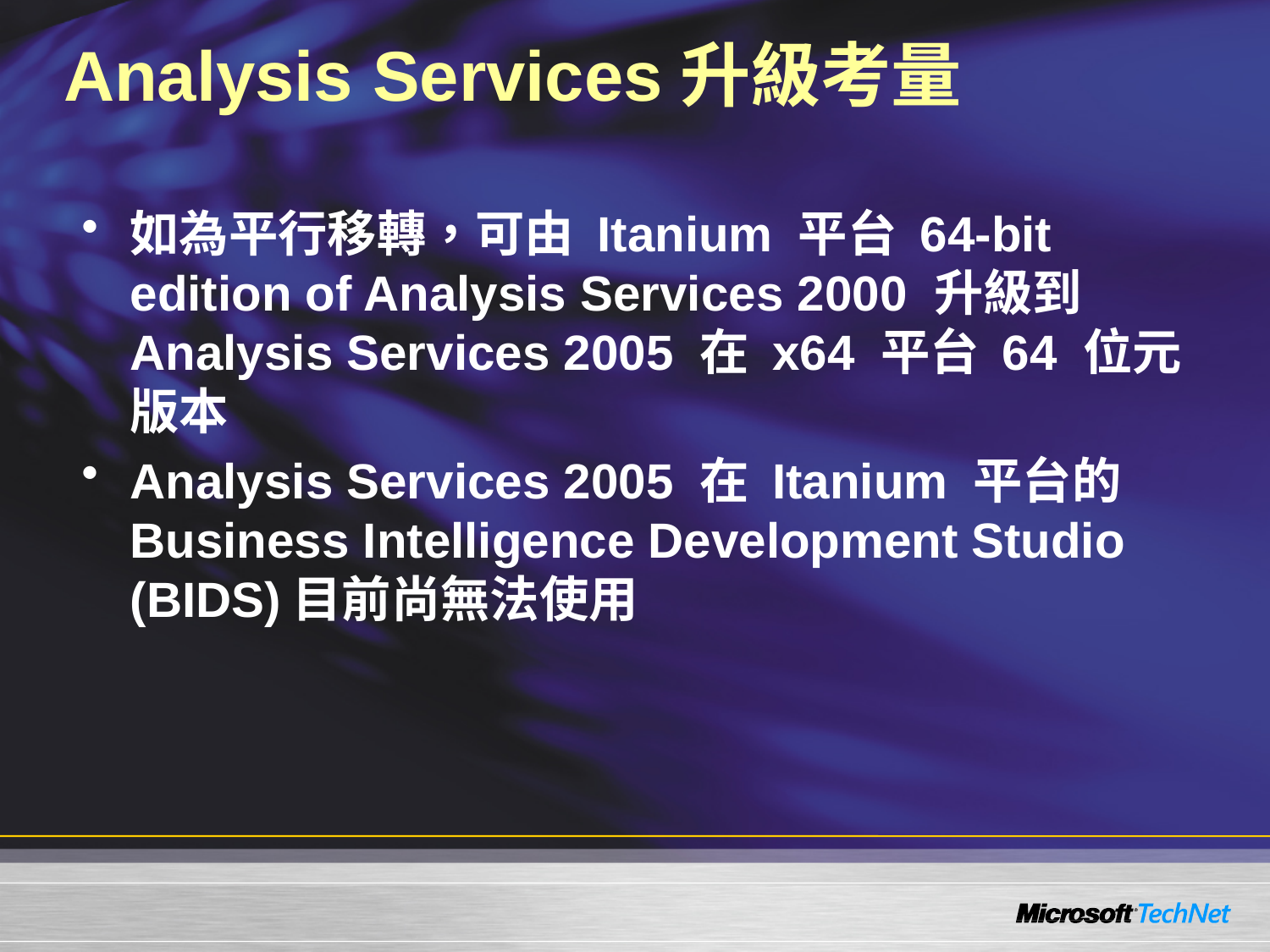

# Analysis Services升級考量
如為平行移轉，可由 Itanium 平台 64-bit edition of Analysis Services 2000 升級到 Analysis Services 2005 在 x64 平台 64 位元版本
Analysis Services 2005 在 Itanium 平台的 Business Intelligence Development Studio (BIDS)目前尚無法使用